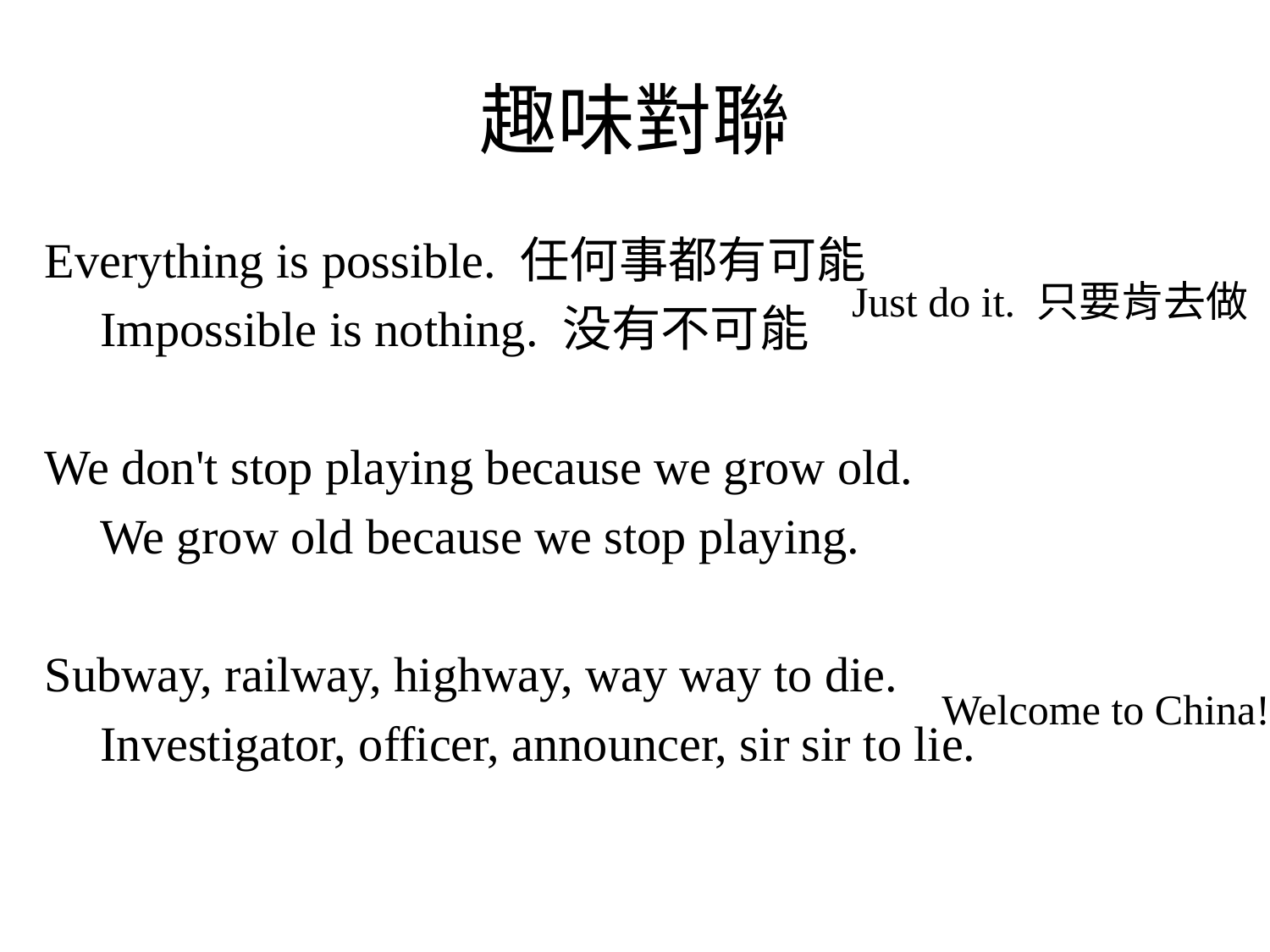

# 趣味對聯
Everything is possible. 任何事都有可能
Impossible is nothing. 没有不可能

We don't stop playing because we grow old.
We grow old because we stop playing.

Subway, railway, highway, way way to die.
Investigator, officer, announcer, sir sir to lie.
Just do it. 只要肯去做
Welcome to China!